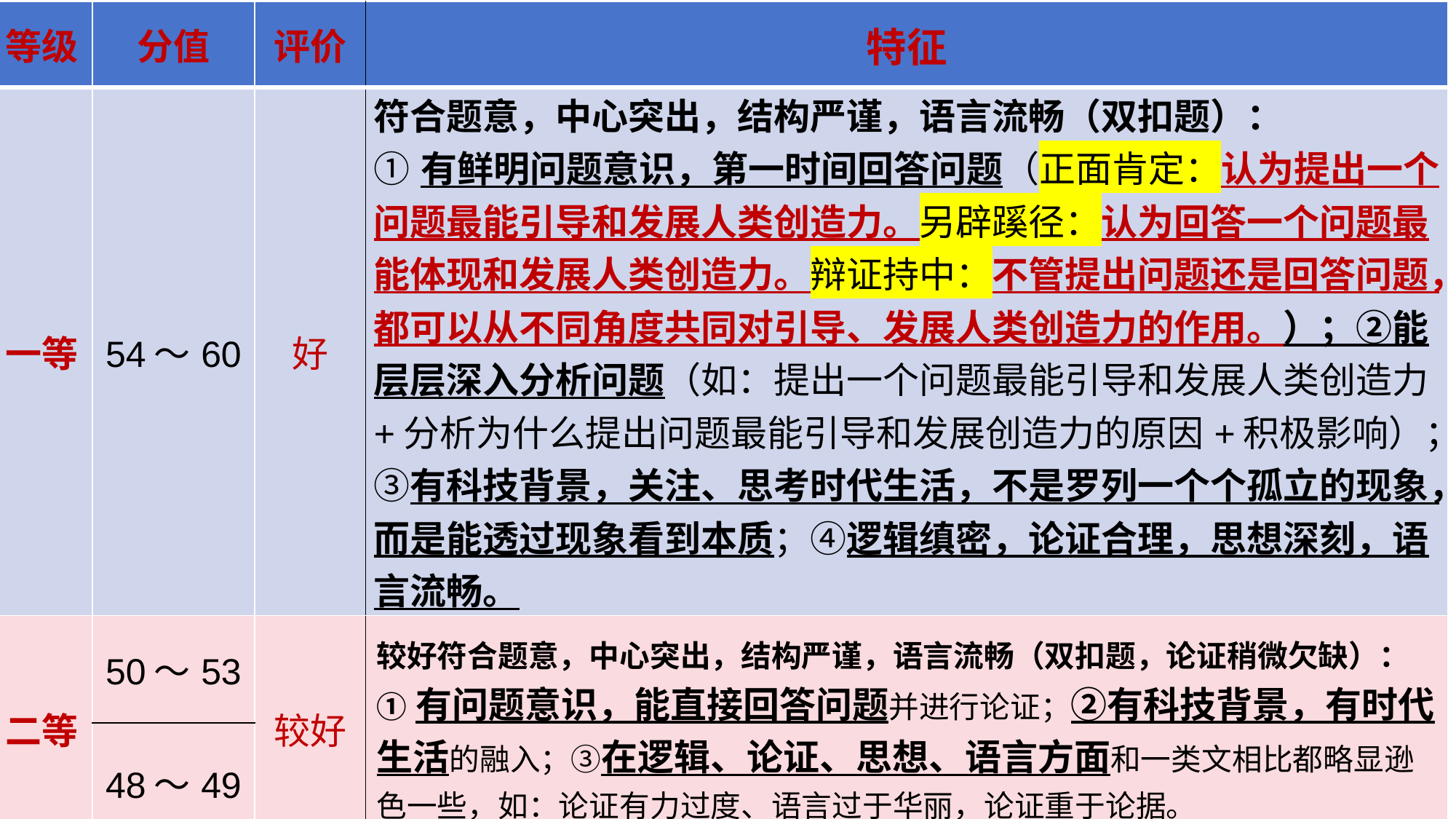

| 等级 | 分值 | 评价 | 特征 |
| --- | --- | --- | --- |
| 一等 | 54～60 | 好 | 符合题意，中心突出，结构严谨，语言流畅（双扣题）： ①有鲜明问题意识，第一时间回答问题（正面肯定：认为提出一个问题最能引导和发展人类创造力。另辟蹊径：认为回答一个问题最能体现和发展人类创造力。辩证持中：不管提出问题还是回答问题，都可以从不同角度共同对引导、发展人类创造力的作用。）；②能层层深入分析问题（如：提出一个问题最能引导和发展人类创造力+分析为什么提出问题最能引导和发展创造力的原因+积极影响）；③有科技背景，关注、思考时代生活，不是罗列一个个孤立的现象，而是能透过现象看到本质；④逻辑缜密，论证合理，思想深刻，语言流畅。 |
| 二等 | 50～53 | 较好 | 较好符合题意，中心突出，结构严谨，语言流畅（双扣题，论证稍微欠缺）： ①有问题意识，能直接回答问题并进行论证；②有科技背景，有时代生活的融入；③在逻辑、论证、思想、语言方面和一类文相比都略显逊色一些，如：论证有力过度、语言过于华丽，论证重于论据。 |
|  | 48～49 |  |  |
壹
#